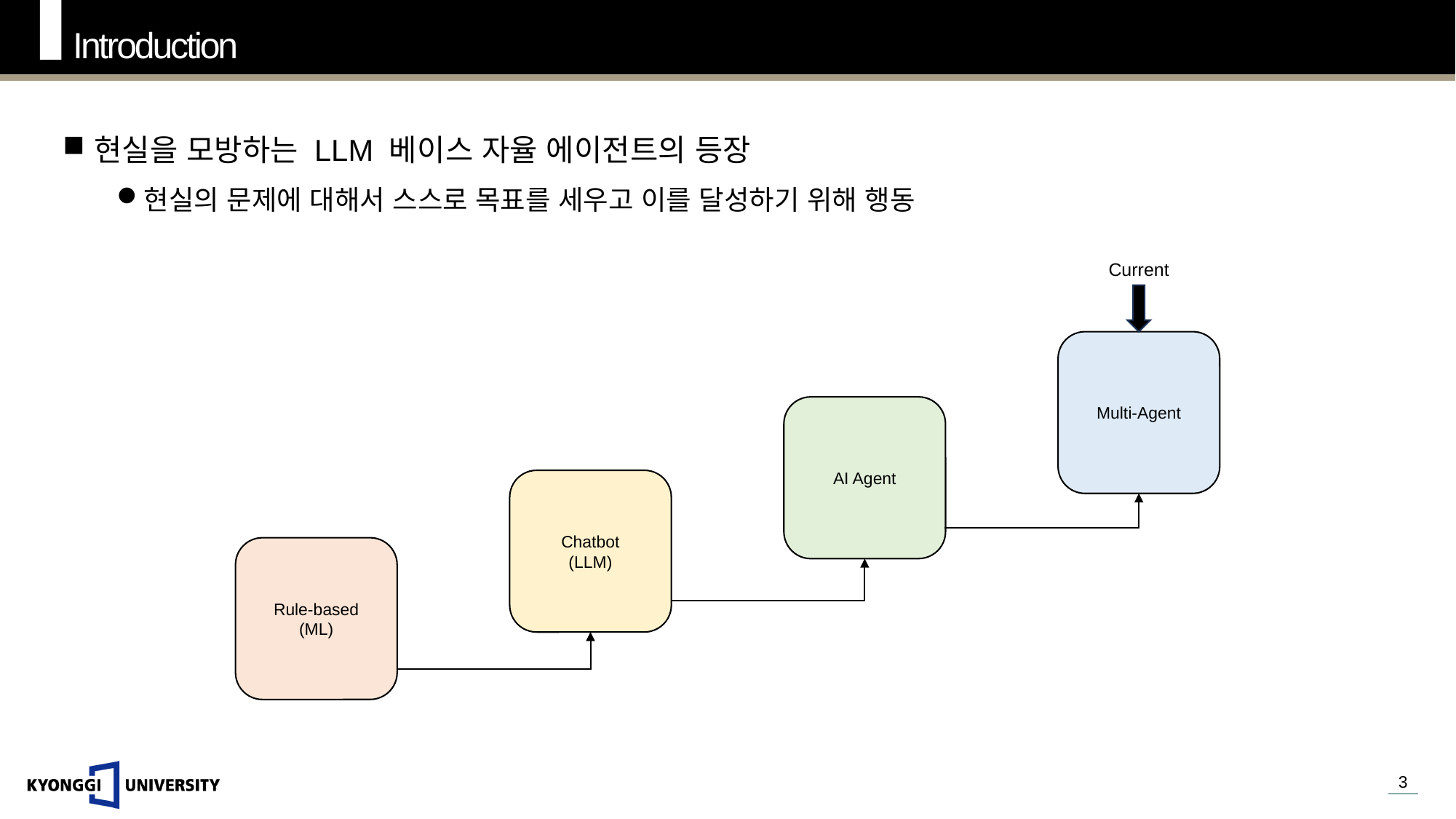

Introduction
현실을 모방하는 LLM 베이스 자율 에이전트의 등장
현실의 문제에 대해서 스스로 목표를 세우고 이를 달성하기 위해 행동
Current

Multi-Agent
AI Agent
Chatbot
(LLM)
Rule-based
(ML)